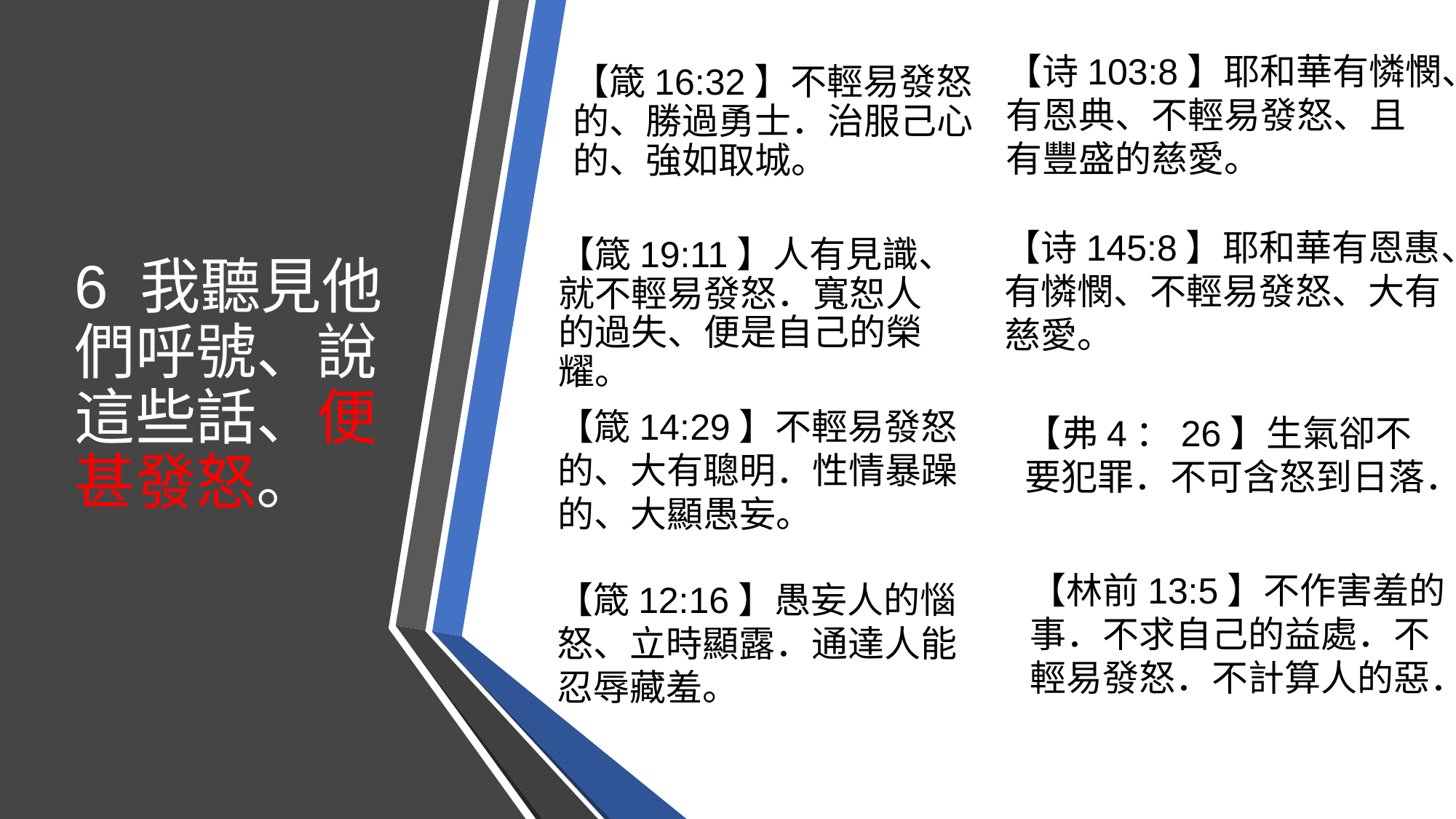

【诗103:8】耶和華有憐憫、有恩典、不輕易發怒、且有豐盛的慈愛。

【箴16:32】不輕易發怒的、勝過勇士．治服己心的、強如取城。
# 6 我聽見他們呼號、說這些話、便甚發怒。
【诗145:8】耶和華有恩惠、有憐憫、不輕易發怒、大有慈愛。
【箴19:11】人有見識、就不輕易發怒．寬恕人的過失、便是自己的榮耀。

【箴14:29】不輕易發怒的、大有聰明．性情暴躁的、大顯愚妄。
【弗4：26】生氣卻不要犯罪．不可含怒到日落．
【林前13:5】不作害羞的事．不求自己的益處．不輕易發怒．不計算人的惡．
【箴12:16】愚妄人的惱怒、立時顯露．通達人能忍辱藏羞。